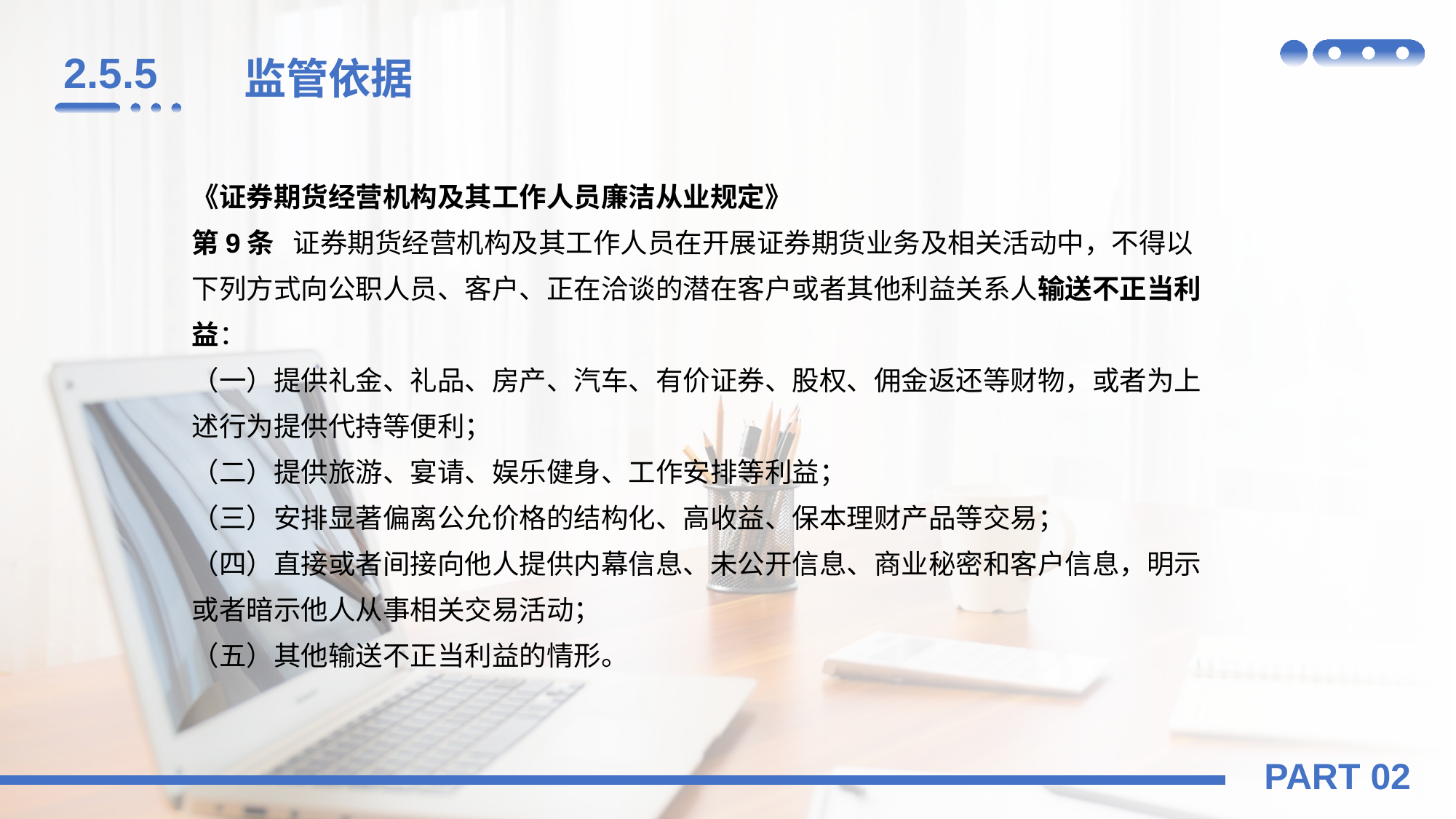

2.5.5
监管依据

《证券期货经营机构及其工作人员廉洁从业规定》
第9条   证券期货经营机构及其工作人员在开展证券期货业务及相关活动中，不得以下列方式向公职人员、客户、正在洽谈的潜在客户或者其他利益关系人输送不正当利益：
（一）提供礼金、礼品、房产、汽车、有价证券、股权、佣金返还等财物，或者为上述行为提供代持等便利；
（二）提供旅游、宴请、娱乐健身、工作安排等利益；
（三）安排显著偏离公允价格的结构化、高收益、保本理财产品等交易；
（四）直接或者间接向他人提供内幕信息、未公开信息、商业秘密和客户信息，明示或者暗示他人从事相关交易活动；
（五）其他输送不正当利益的情形。

PART 02